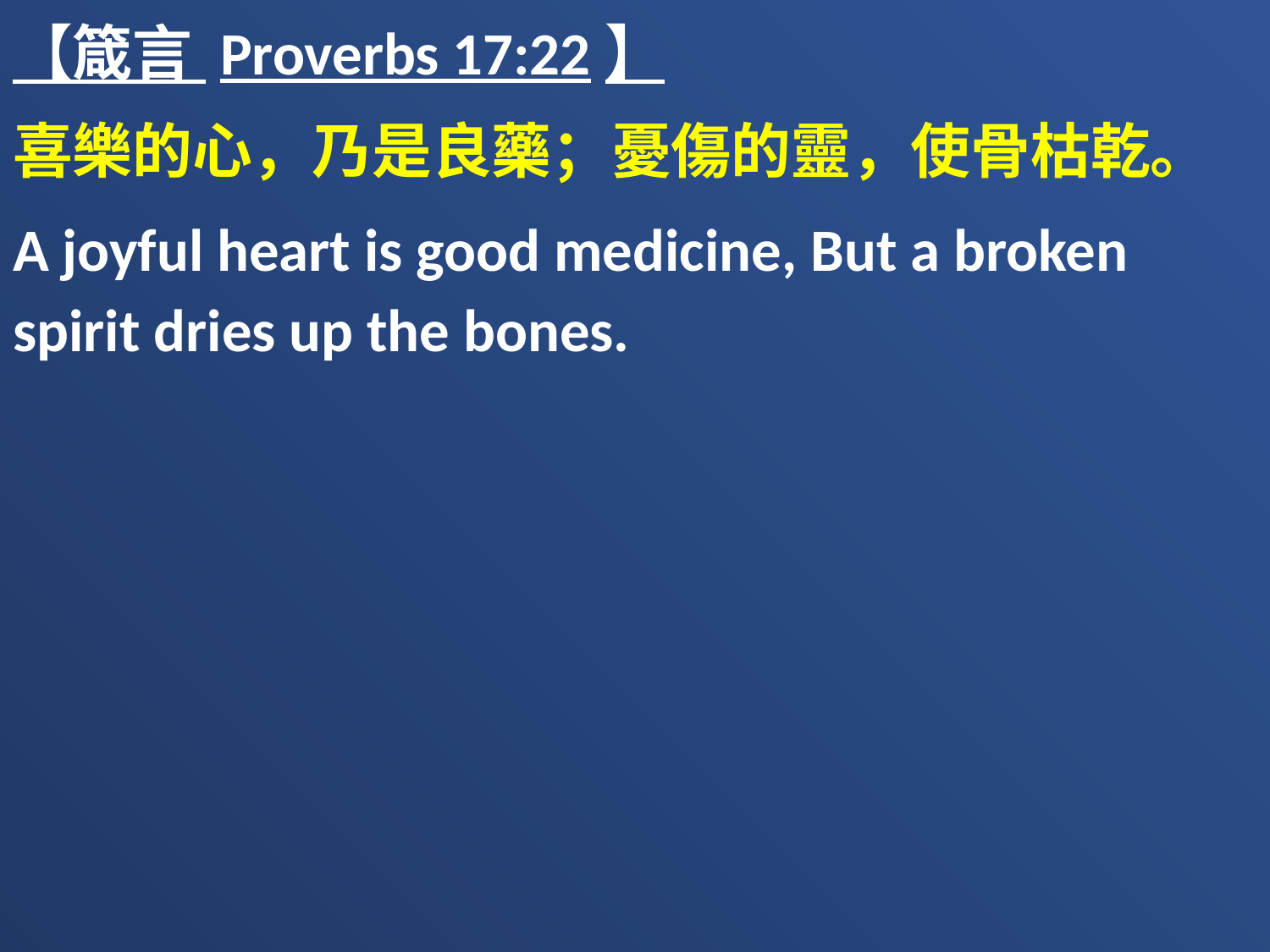

【箴言 Proverbs 17:22】
喜樂的心，乃是良藥；憂傷的靈，使骨枯乾。
A joyful heart is good medicine, But a broken spirit dries up the bones.